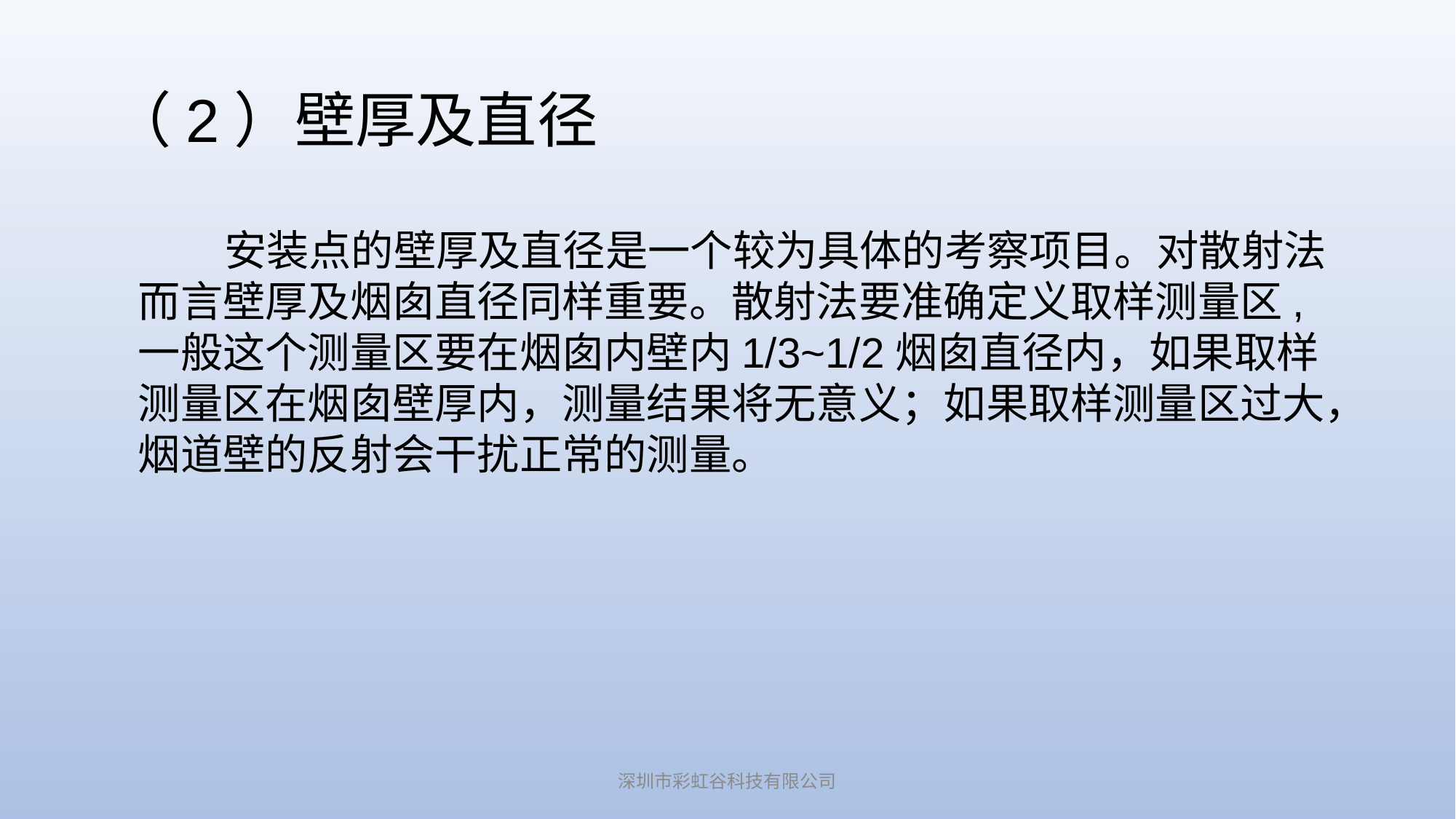

# （2）壁厚及直径
安装点的壁厚及直径是一个较为具体的考察项目。对散射法而言壁厚及烟囱直径同样重要。散射法要准确定义取样测量区,一般这个测量区要在烟囱内壁内1/3~1/2烟囱直径内，如果取样测量区在烟囱壁厚内，测量结果将无意义；如果取样测量区过大，烟道壁的反射会干扰正常的测量。

深圳市彩虹谷科技有限公司
11